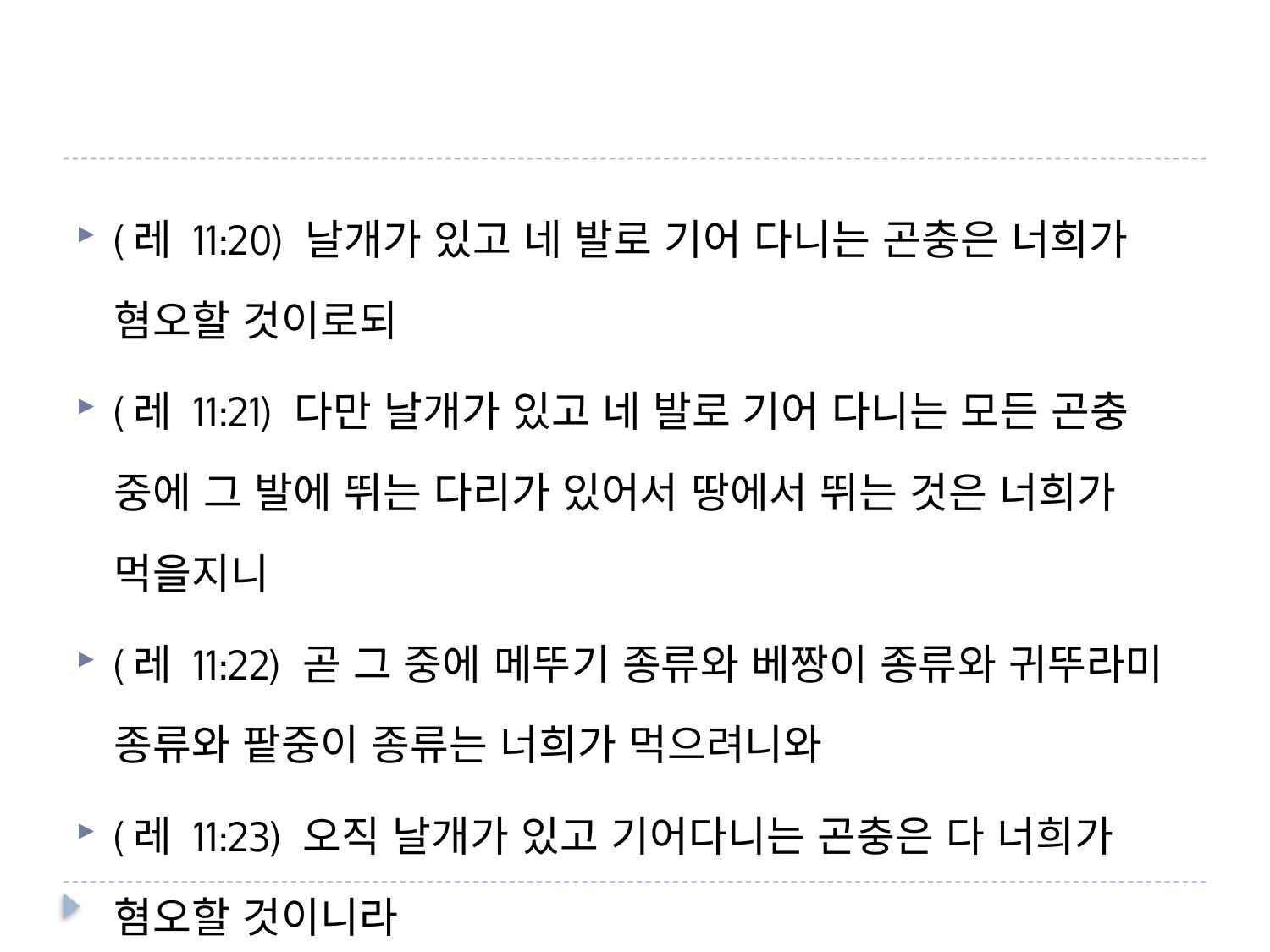

#
(레 11:20) 날개가 있고 네 발로 기어 다니는 곤충은 너희가 혐오할 것이로되
(레 11:21) 다만 날개가 있고 네 발로 기어 다니는 모든 곤충 중에 그 발에 뛰는 다리가 있어서 땅에서 뛰는 것은 너희가 먹을지니
(레 11:22) 곧 그 중에 메뚜기 종류와 베짱이 종류와 귀뚜라미 종류와 팥중이 종류는 너희가 먹으려니와
(레 11:23) 오직 날개가 있고 기어다니는 곤충은 다 너희가 혐오할 것이니라